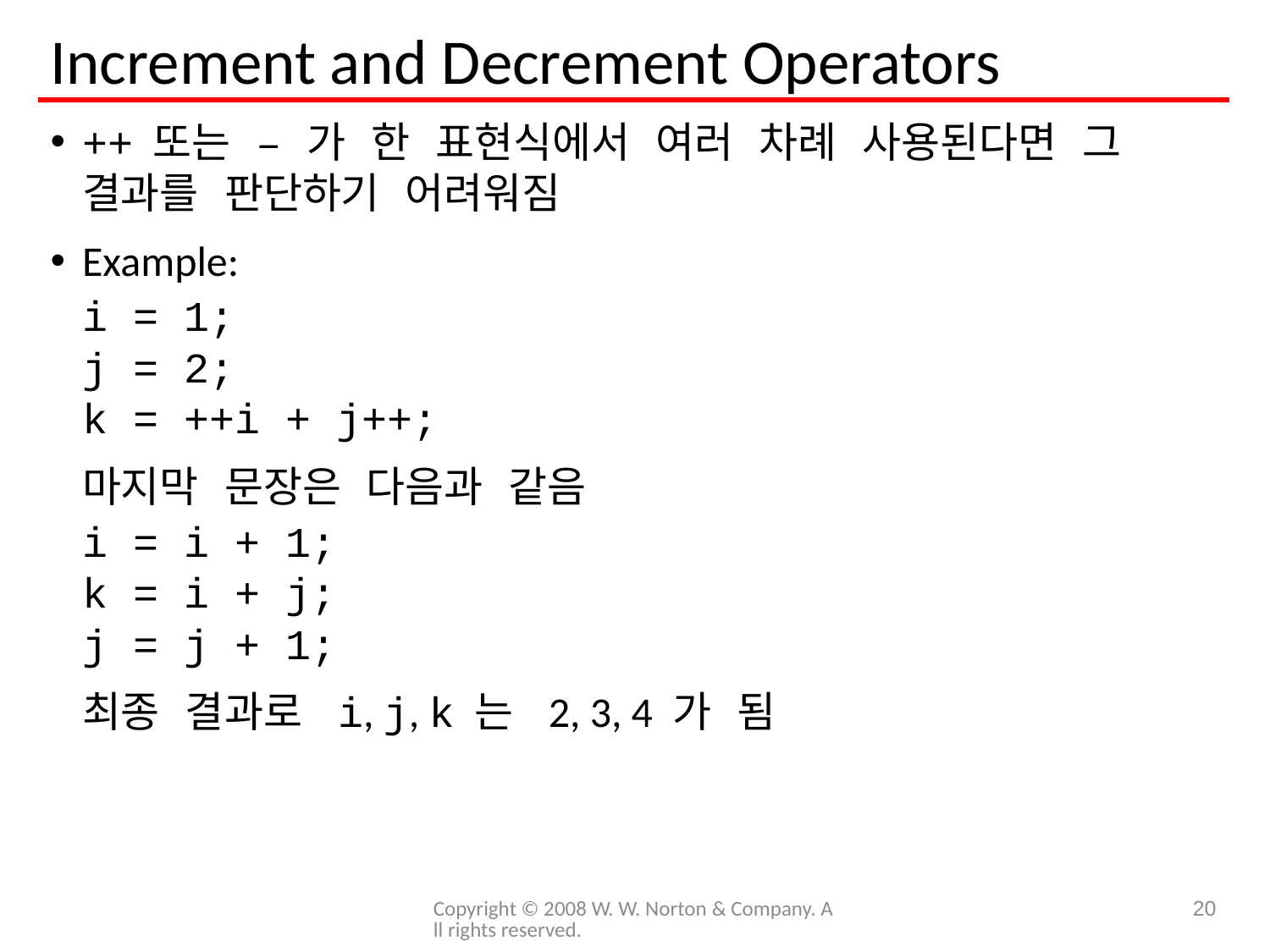

# Increment and Decrement Operators
++ 또는 – 가 한 표현식에서 여러 차례 사용된다면 그  결과를 판단하기 어려워짐
Example:
	i = 1;
	j = 2;
	k = ++i + j++;
	마지막 문장은 다음과 같음
	i = i + 1;
	k = i + j;
	j = j + 1;
	최종 결과로 i, j, k 는 2, 3, 4 가 됨

Copyright © 2008 W. W. Norton & Company. All rights reserved.
20